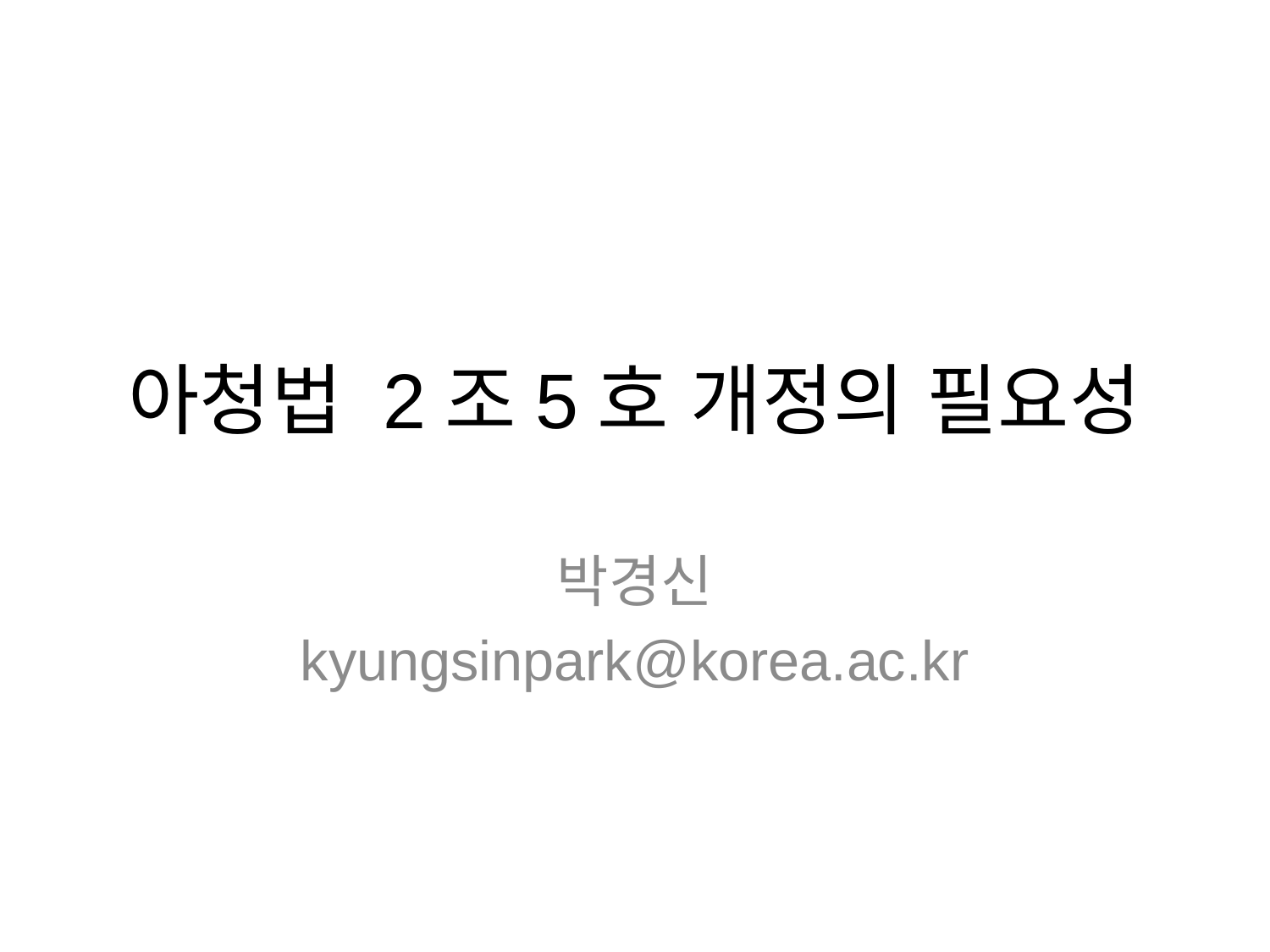

# 아청법 2조5호 개정의 필요성
박경신
kyungsinpark@korea.ac.kr